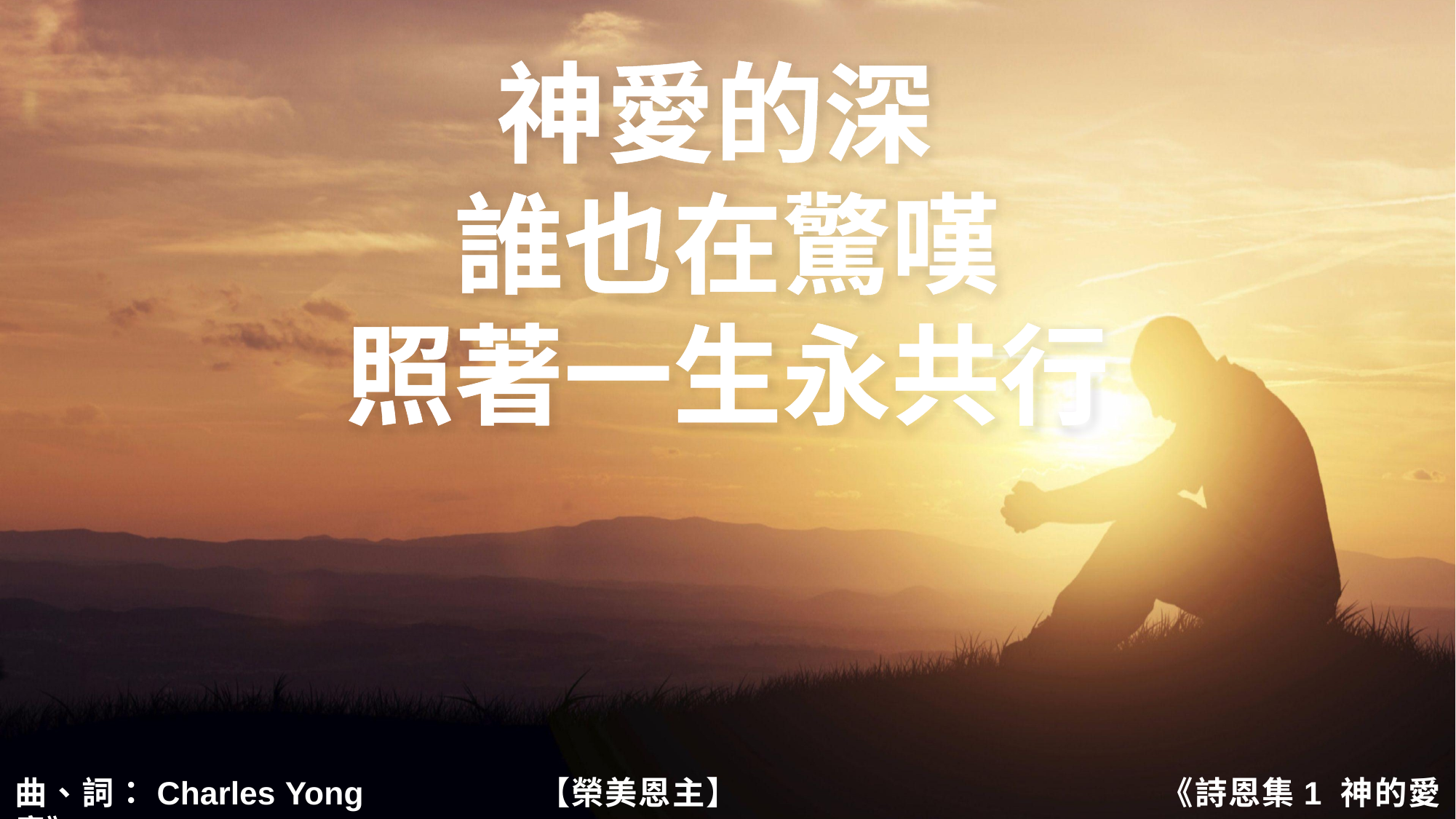

神愛的深
誰也在驚嘆
照著一生永共行
曲、詞：Charles Yong	       【榮美恩主】				   《詩恩集1 神的愛意》